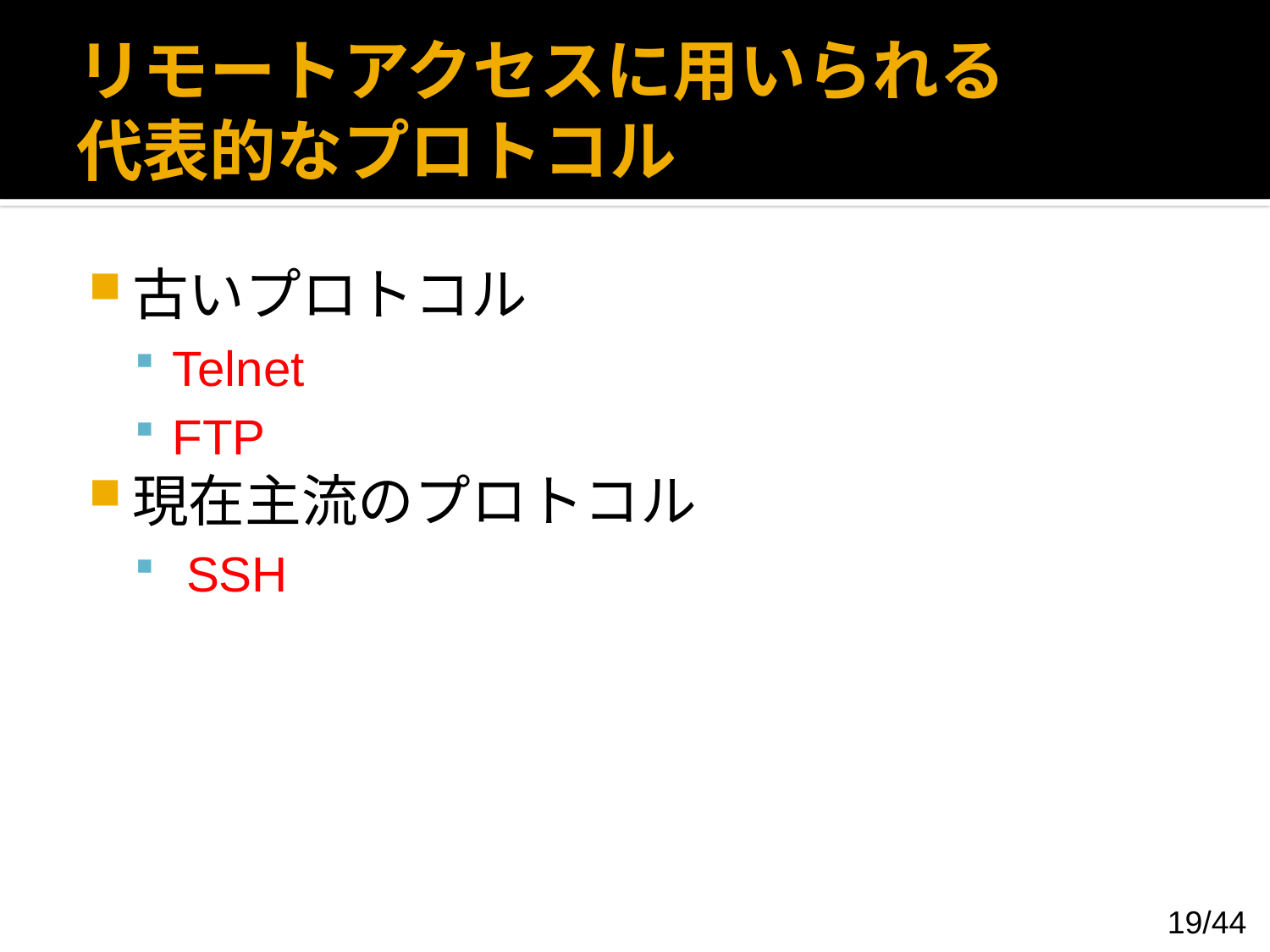

# リモートアクセスに用いられる 代表的なプロトコル
古いプロトコル
Telnet
FTP
現在主流のプロトコル
 SSH